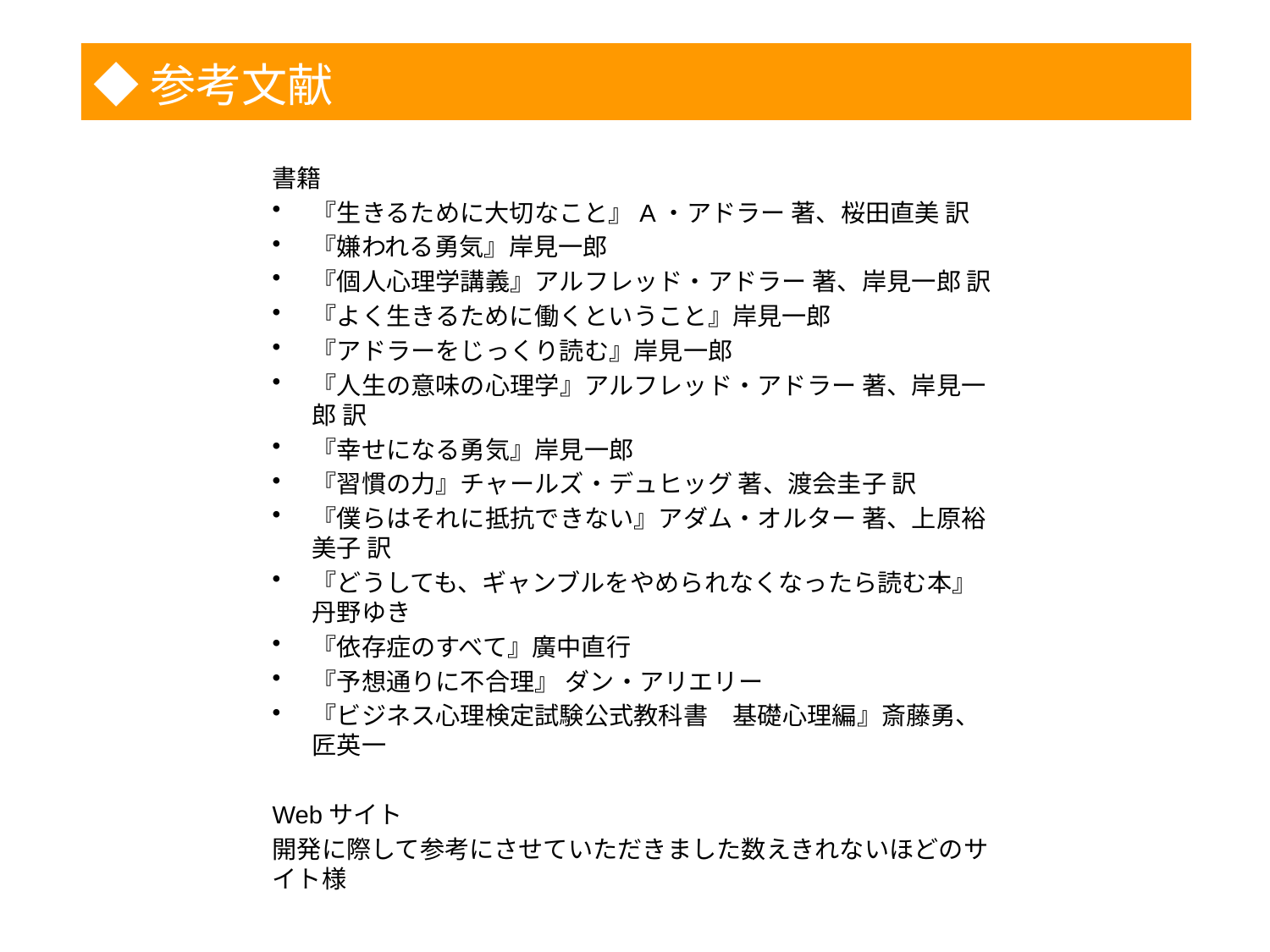

◆参考文献

1
書籍
『生きるために大切なこと』A・アドラー 著、桜田直美 訳
『嫌われる勇気』岸見一郎
『個人心理学講義』アルフレッド・アドラー 著、岸見一郎 訳
『よく生きるために働くということ』岸見一郎
『アドラーをじっくり読む』岸見一郎
『人生の意味の心理学』アルフレッド・アドラー 著、岸見一郎 訳
『幸せになる勇気』岸見一郎
『習慣の力』チャールズ・デュヒッグ 著、渡会圭子 訳
『僕らはそれに抵抗できない』アダム・オルター 著、上原裕美子 訳
『どうしても、ギャンブルをやめられなくなったら読む本』丹野ゆき
『依存症のすべて』廣中直行
『予想通りに不合理』 ダン・アリエリー
『ビジネス心理検定試験公式教科書　基礎心理編』斎藤勇、匠英一

Webサイト
開発に際して参考にさせていただきました数えきれないほどのサイト様